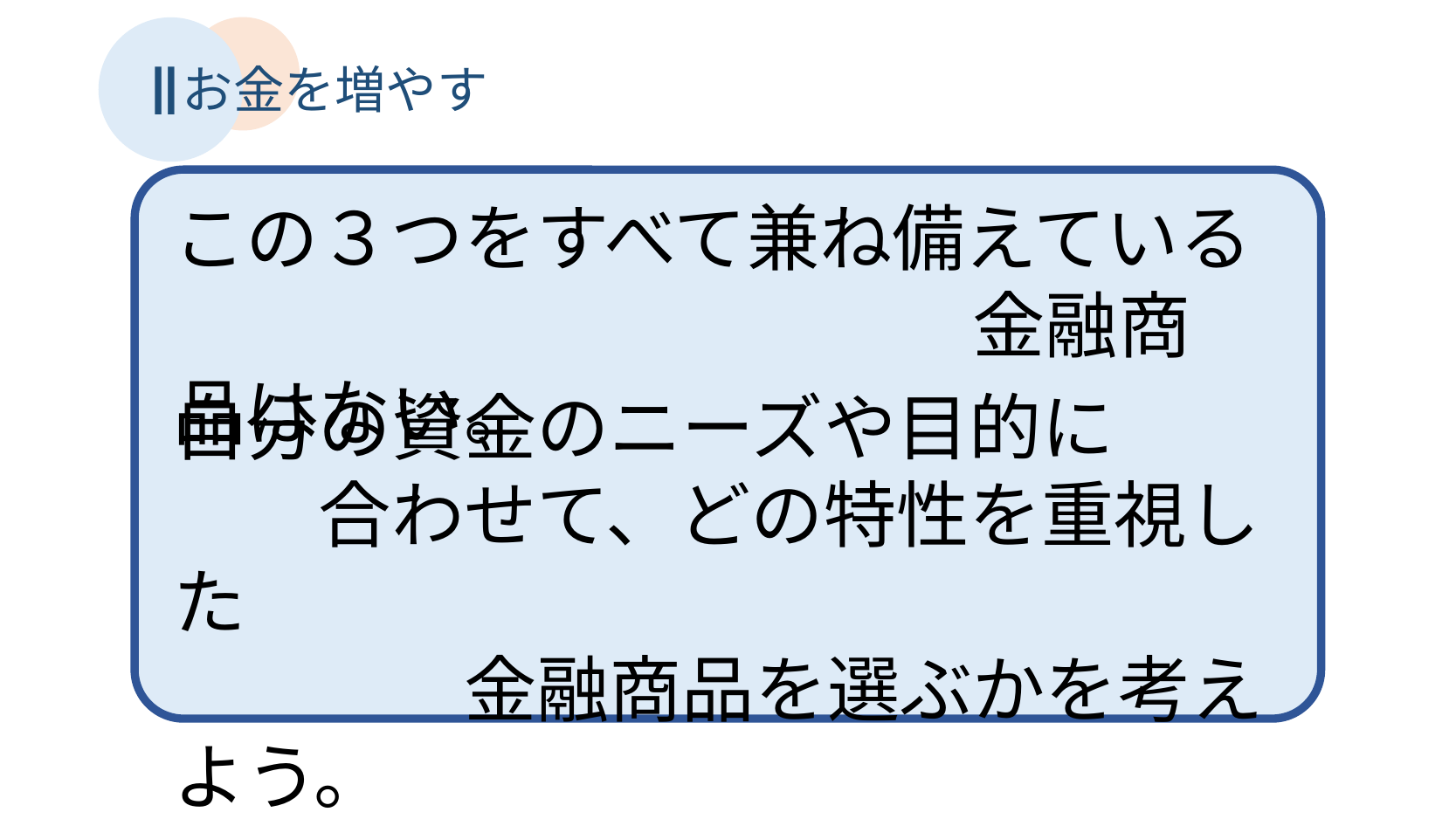

Ⅱ
お金を増やす

この３つをすべて兼ね備えている
　　　　　　　　　　　金融商品はない。
自分の資金のニーズや目的に
　　合わせて、どの特性を重視した
　　　　金融商品を選ぶかを考えよう。